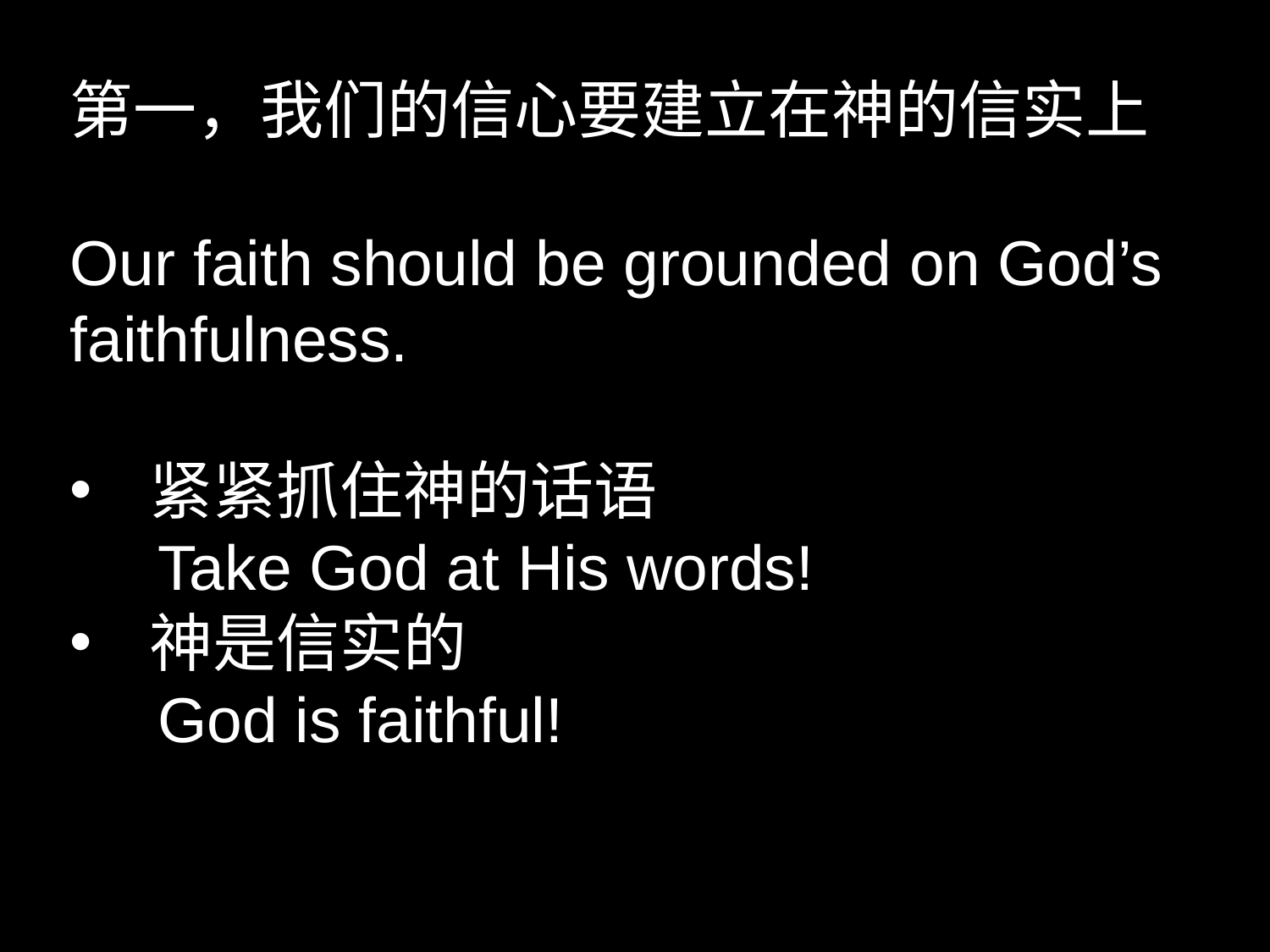

第一，我们的信心要建立在神的信实上

Our faith should be grounded on God’s faithfulness.

紧紧抓住神的话语
     Take God at His words!
神是信实的
     God is faithful!